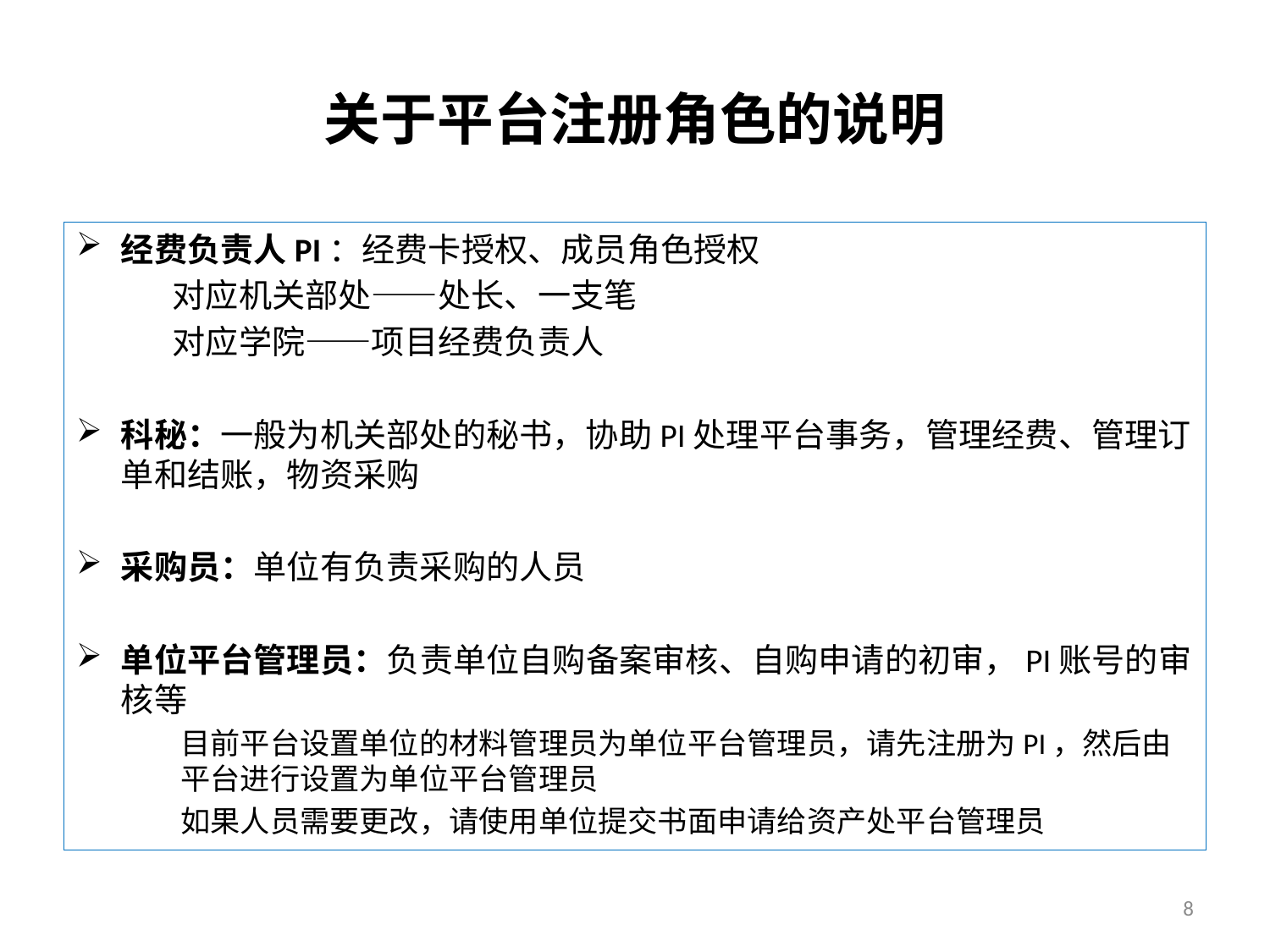

# 关于平台注册角色的说明
经费负责人PI：经费卡授权、成员角色授权
            对应机关部处——处长、一支笔
            对应学院——项目经费负责人

科秘：一般为机关部处的秘书，协助PI处理平台事务，管理经费、管理订单和结账，物资采购

采购员：单位有负责采购的人员

单位平台管理员：负责单位自购备案审核、自购申请的初审，PI账号的审核等
目前平台设置单位的材料管理员为单位平台管理员，请先注册为PI，然后由平台进行设置为单位平台管理员
如果人员需要更改，请使用单位提交书面申请给资产处平台管理员
8